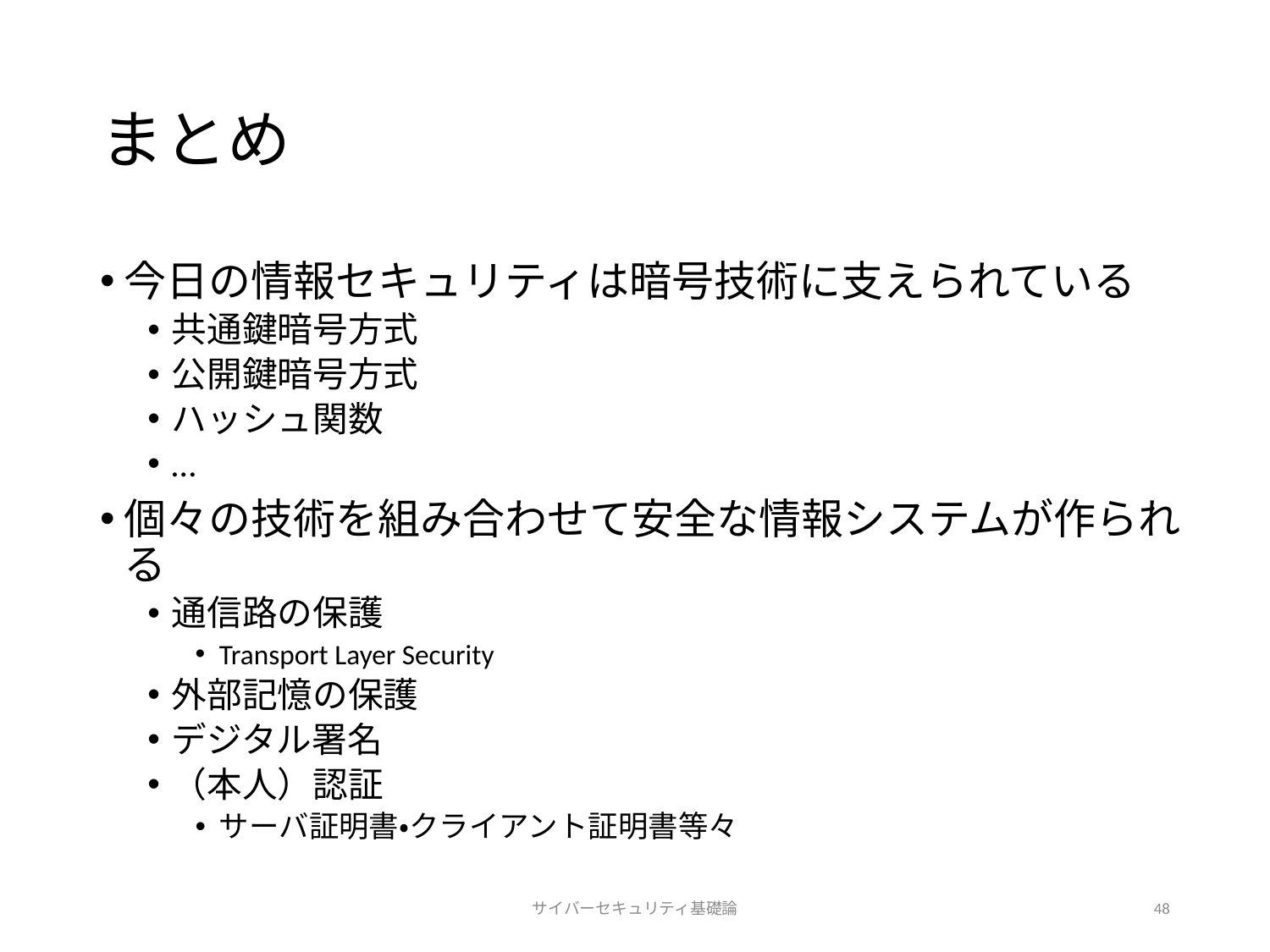

# まとめ
今日の情報セキュリティは暗号技術に支えられている
共通鍵暗号方式
公開鍵暗号方式
ハッシュ関数
…
個々の技術を組み合わせて安全な情報システムが作られる
通信路の保護
Transport Layer Security
外部記憶の保護
デジタル署名
（本人）認証
サーバ証明書・クライアント証明書等々

サイバーセキュリティ基礎論
48